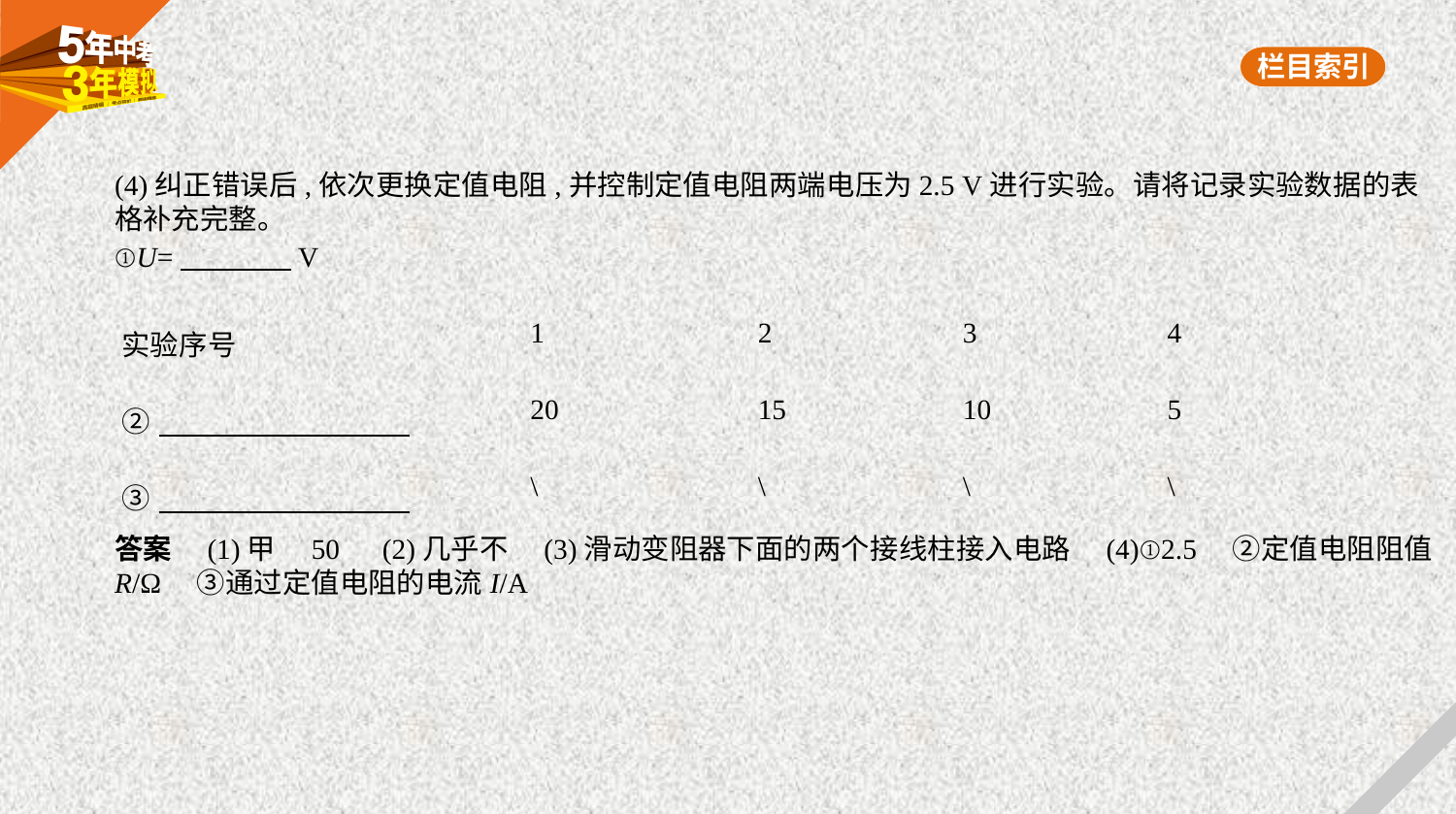

(4)纠正错误后,依次更换定值电阻,并控制定值电阻两端电压为2.5 V进行实验。请将记录实验数据的表
格补充完整。
①U=　　　    V
| 实验序号 | 1 | 2 | 3 | 4 |
| --- | --- | --- | --- | --- |
| ② | 20 | 15 | 10 | 5 |
| ③ | \ | \ | \ | \ |
答案　(1)甲　50　(2)几乎不　(3)滑动变阻器下面的两个接线柱接入电路　(4)①2.5　②定值电阻阻值
R/Ω　③通过定值电阻的电流I/A